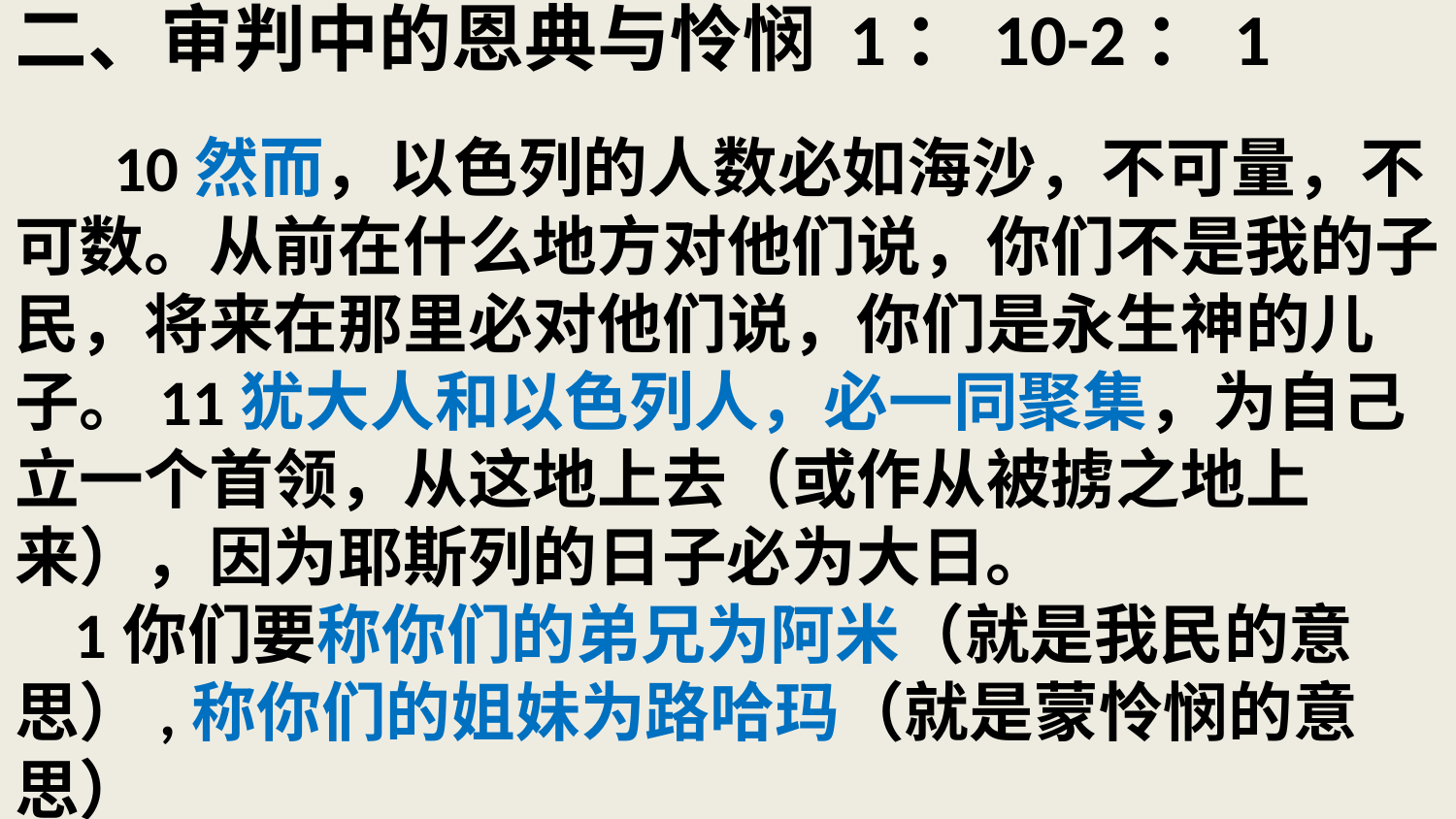

# 二、审判中的恩典与怜悯 1：10-2：1 10然而，以色列的人数必如海沙，不可量，不可数。从前在什么地方对他们说，你们不是我的子民，将来在那里必对他们说，你们是永生神的儿子。11犹大人和以色列人，必一同聚集，为自己立一个首领，从这地上去（或作从被掳之地上来），因为耶斯列的日子必为大日。 1你们要称你们的弟兄为阿米（就是我民的意思）,称你们的姐妹为路哈玛（就是蒙怜悯的意思）